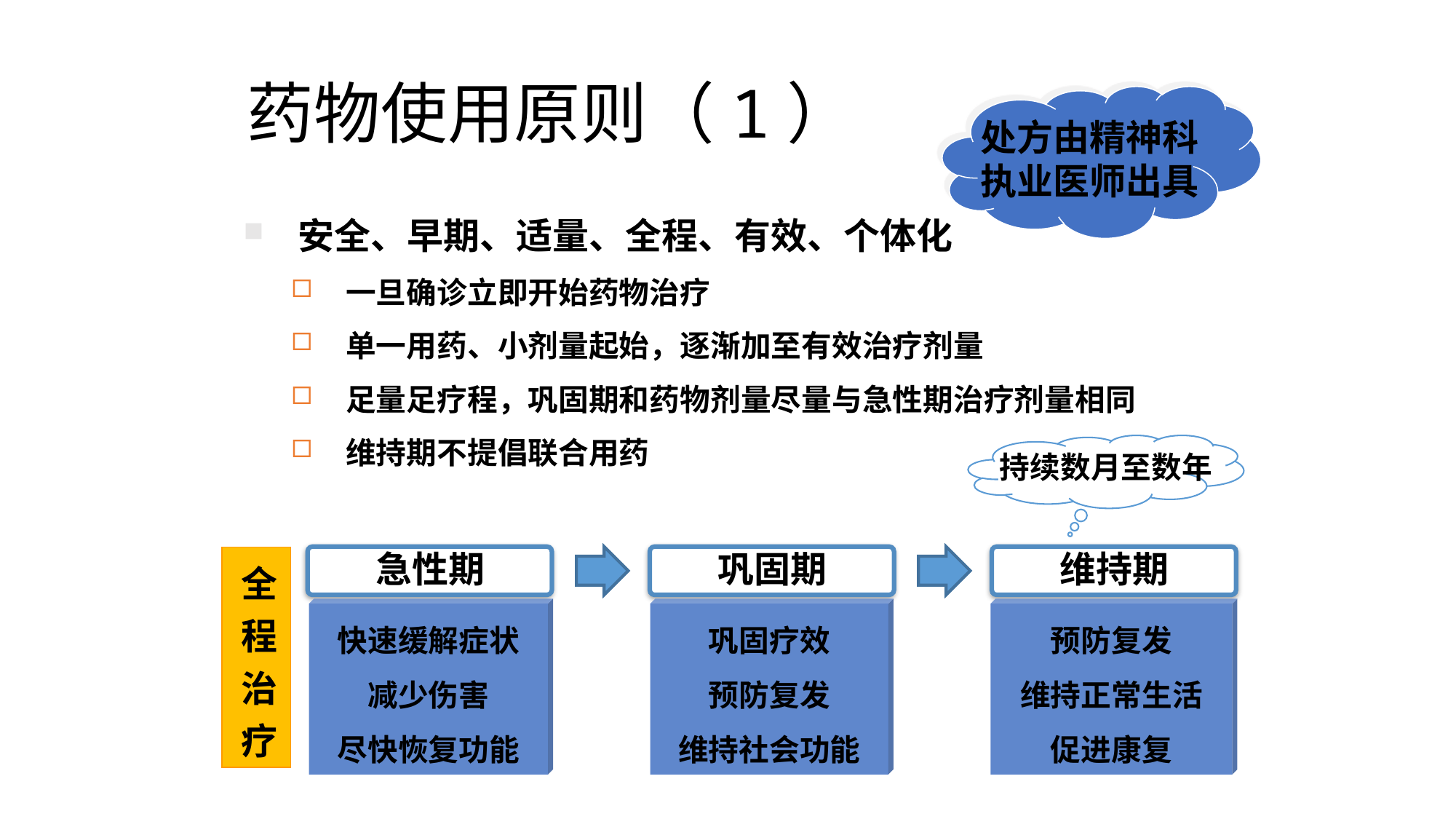

# 药物使用原则（1）

处方由精神科
执业医师出具
安全、早期、适量、全程、有效、个体化
一旦确诊立即开始药物治疗
单一用药、小剂量起始，逐渐加至有效治疗剂量
足量足疗程，巩固期和药物剂量尽量与急性期治疗剂量相同
维持期不提倡联合用药

持续数月至数年
急性期

巩固期

维持期
全程治疗
快速缓解症状
减少伤害
尽快恢复功能
巩固疗效
预防复发
维持社会功能
预防复发
维持正常生活
促进康复